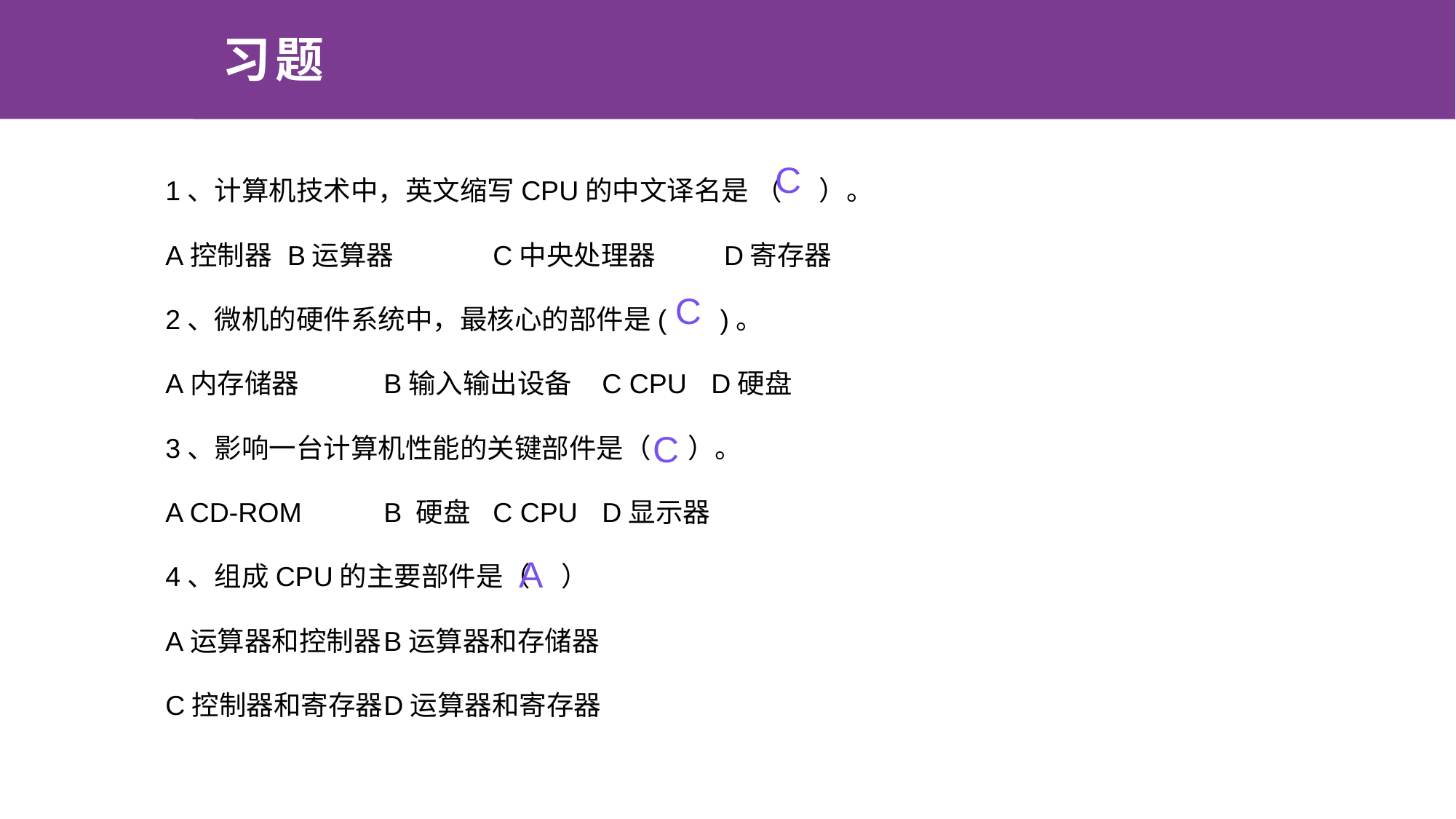

# 习题
1、计算机技术中，英文缩写CPU的中文译名是 （      ）。
A控制器	 B运算器	C中央处理器	 D寄存器
2、微机的硬件系统中，最核心的部件是(       )。
A内存储器	B输入输出设备	C CPU	D硬盘
3、影响一台计算机性能的关键部件是（      ）。
A CD-ROM	B 硬盘	C CPU	D显示器
4、组成CPU的主要部件是（     ）
A运算器和控制器	B运算器和存储器
C控制器和寄存器	D运算器和寄存器
C
C
C
A